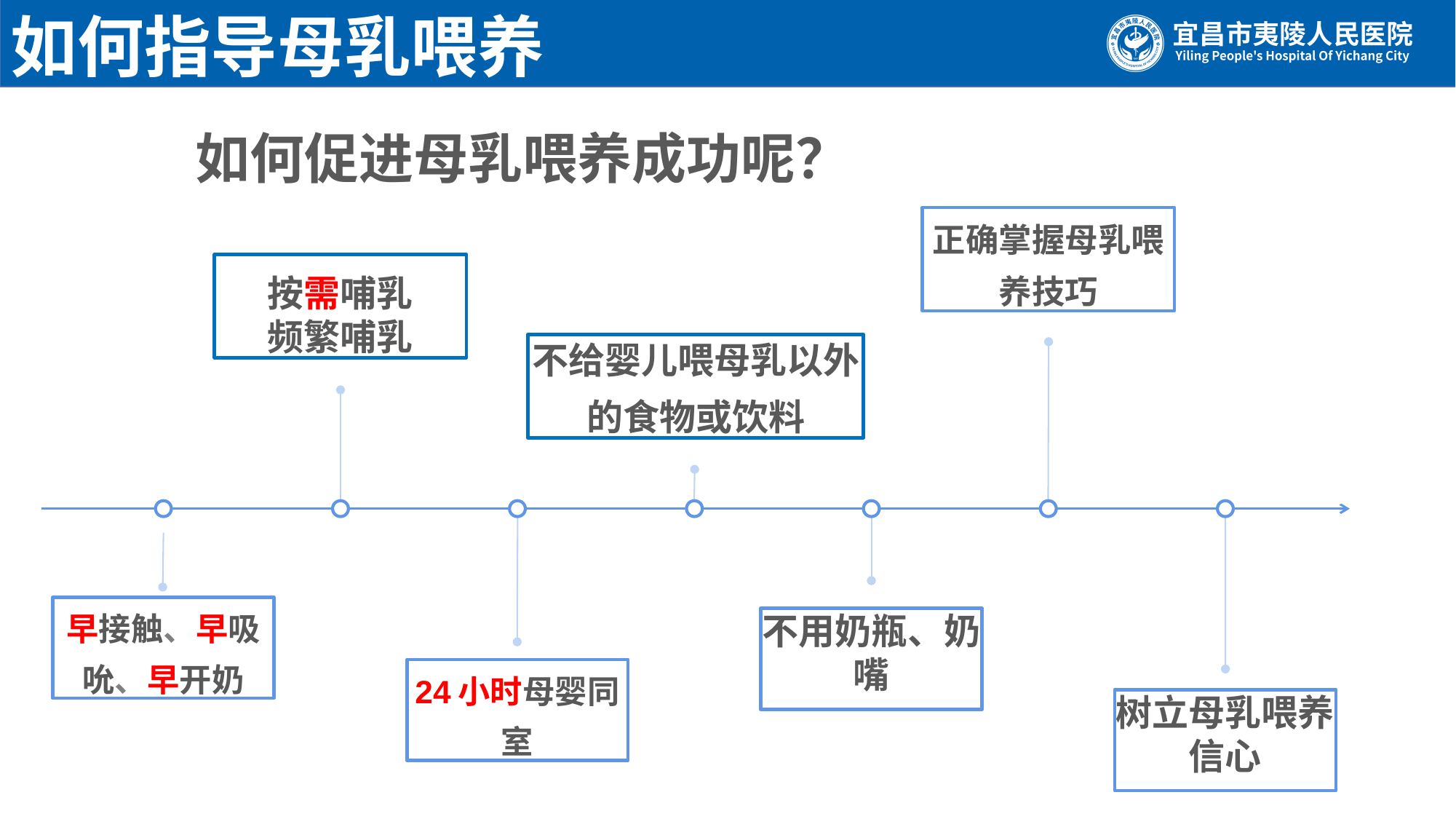

如何指导母乳喂养
如何促进母乳喂养成功呢？
正确掌握母乳喂养技巧
按需哺乳
频繁哺乳
不给婴儿喂母乳以外的食物或饮料

早接触、早吸吮、早开奶
不用奶瓶、奶嘴
24小时母婴同室
树立母乳喂养信心